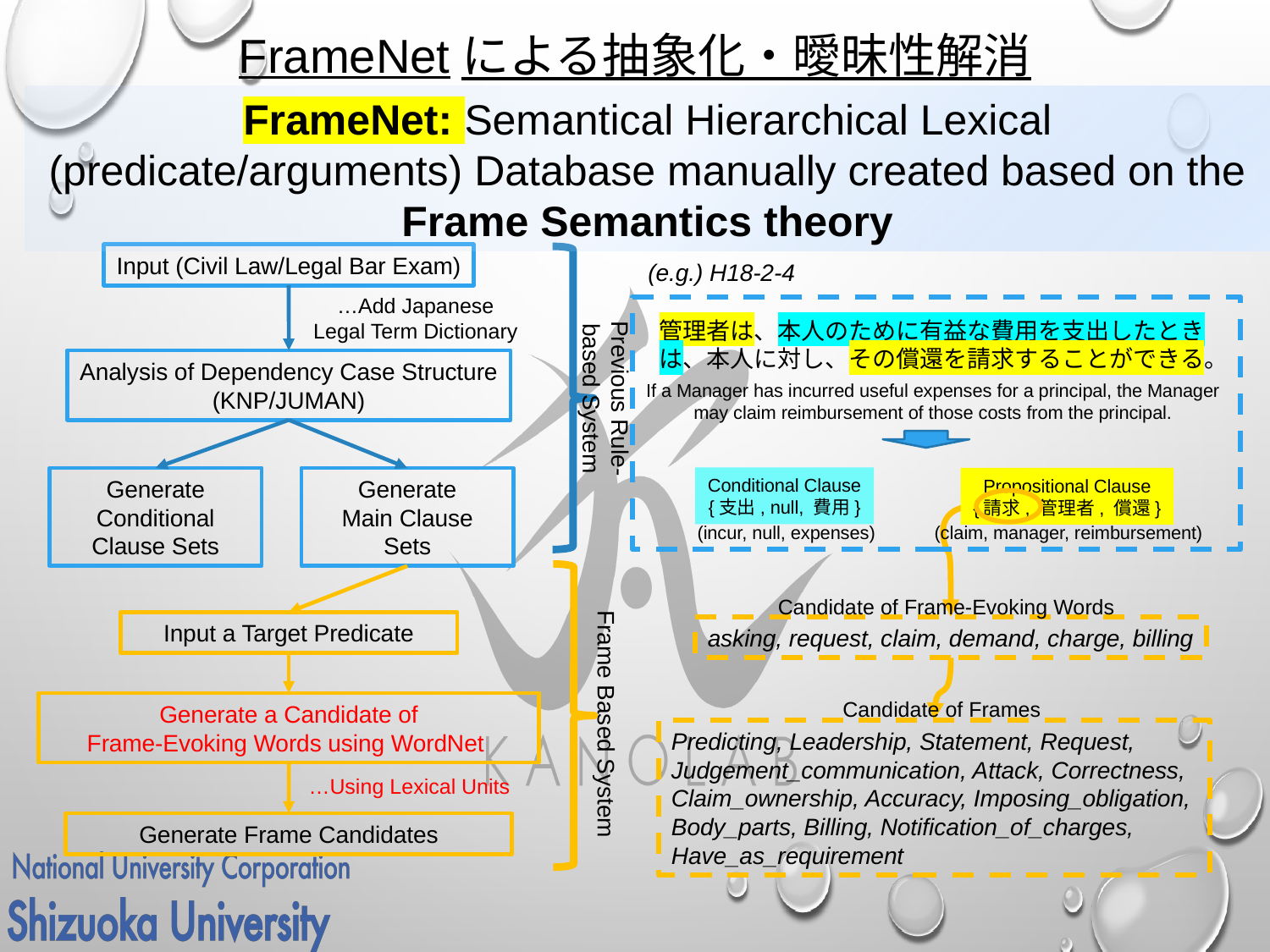

FrameNetによる抽象化・曖昧性解消
FrameNet: Semantical Hierarchical Lexical (predicate/arguments) Database manually created based on the Frame Semantics theory
Input (Civil Law/Legal Bar Exam)

(e.g.) H18-2-4
…Add Japanese
Legal Term Dictionary

管理者は、本人のために有益な費用を支出したときは、本人に対し、その償還を請求することができる。
If a Manager has incurred useful expenses for a principal, the Manager may claim reimbursement of those costs from the principal.

Conditional Clause
{支出, null, 費用}
Propositional Clause
{請求, 管理者, 償還}

(claim, manager, reimbursement)
(incur, null, expenses)
Analysis of Dependency Case Structure
(KNP/JUMAN)
Previous Rule-based System
Generate Conditional Clause Sets
Generate
Main Clause
Sets

Candidate of Frame-Evoking Words
asking, request, claim, demand, charge, billing
Input a Target Predicate
Candidate of Frames
Predicting, Leadership, Statement, Request, Judgement_communication, Attack, Correctness, Claim_ownership, Accuracy, Imposing_obligation, Body_parts, Billing, Notification_of_charges, Have_as_requirement
Generate a Candidate of
Frame-Evoking Words using WordNet
Frame Based System
…Using Lexical Units
Generate Frame Candidates